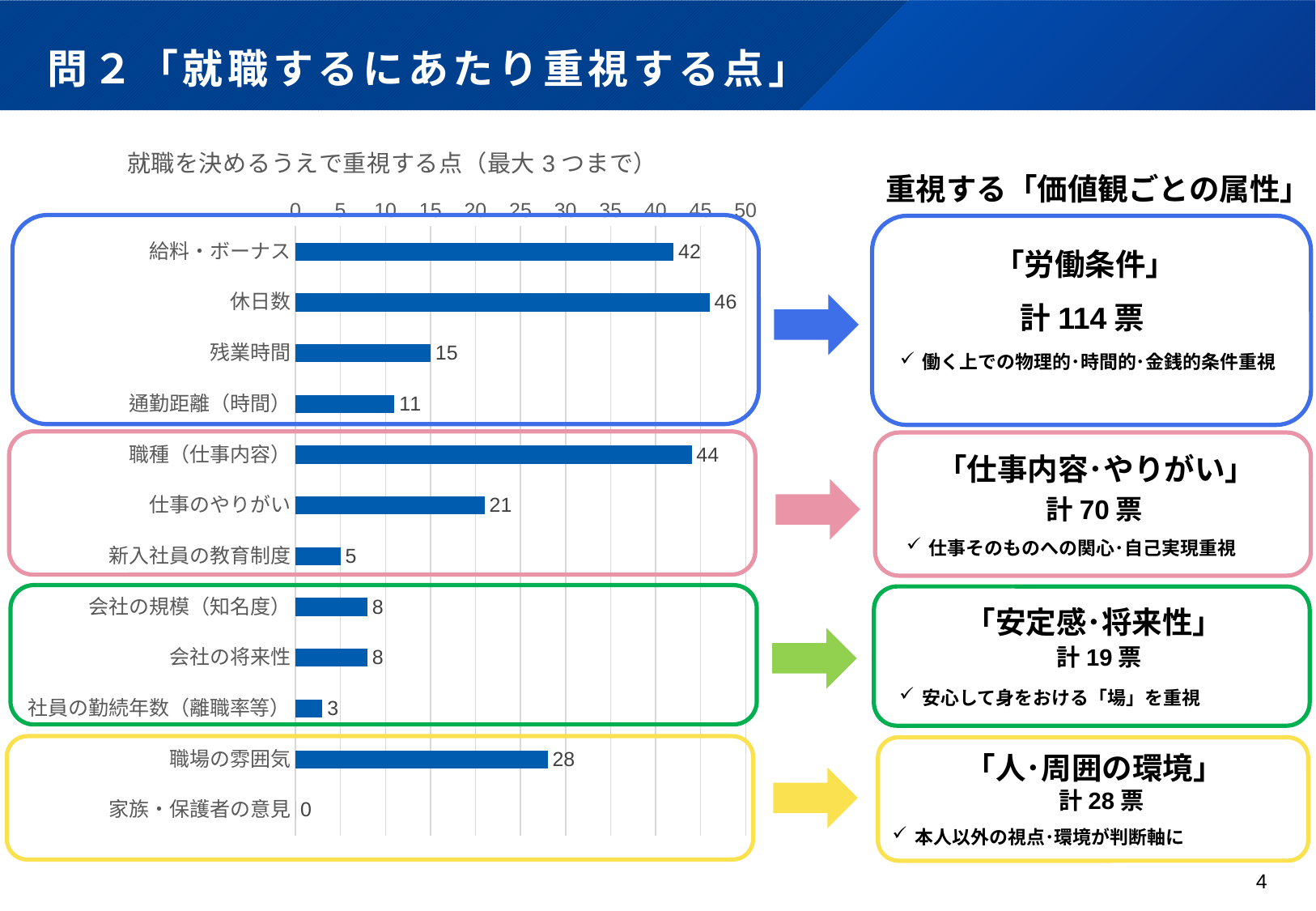

# 問２「就職するにあたり重視する点」

### Chart: 就職を決めるうえで重視する点（最大3つまで）

| Category | 就職を決めるうえで参考にする点 |
|---|---|
| 給料・ボーナス | 42.0 |
| 休日数 | 46.0 |
| 残業時間 | 15.0 |
| 通勤距離（時間） | 11.0 |
| 職種（仕事内容） | 44.0 |
| 仕事のやりがい | 21.0 |
| 新入社員の教育制度 | 5.0 |
| 会社の規模（知名度） | 8.0 |
| 会社の将来性 | 8.0 |
| 社員の勤続年数（離職率等） | 3.0 |
| 職場の雰囲気 | 28.0 |
| 家族・保護者の意見 | 0.0 |
重視する「価値観ごとの属性」

「労働条件」
計114票

働く上での物理的･時間的･金銭的条件重視

「仕事内容･やりがい」

計70票
仕事そのものへの関心･自己実現重視

「安定感･将来性」

計19票
安心して身をおける「場」を重視
「人･周囲の環境」

計28票
本人以外の視点･環境が判断軸に
4